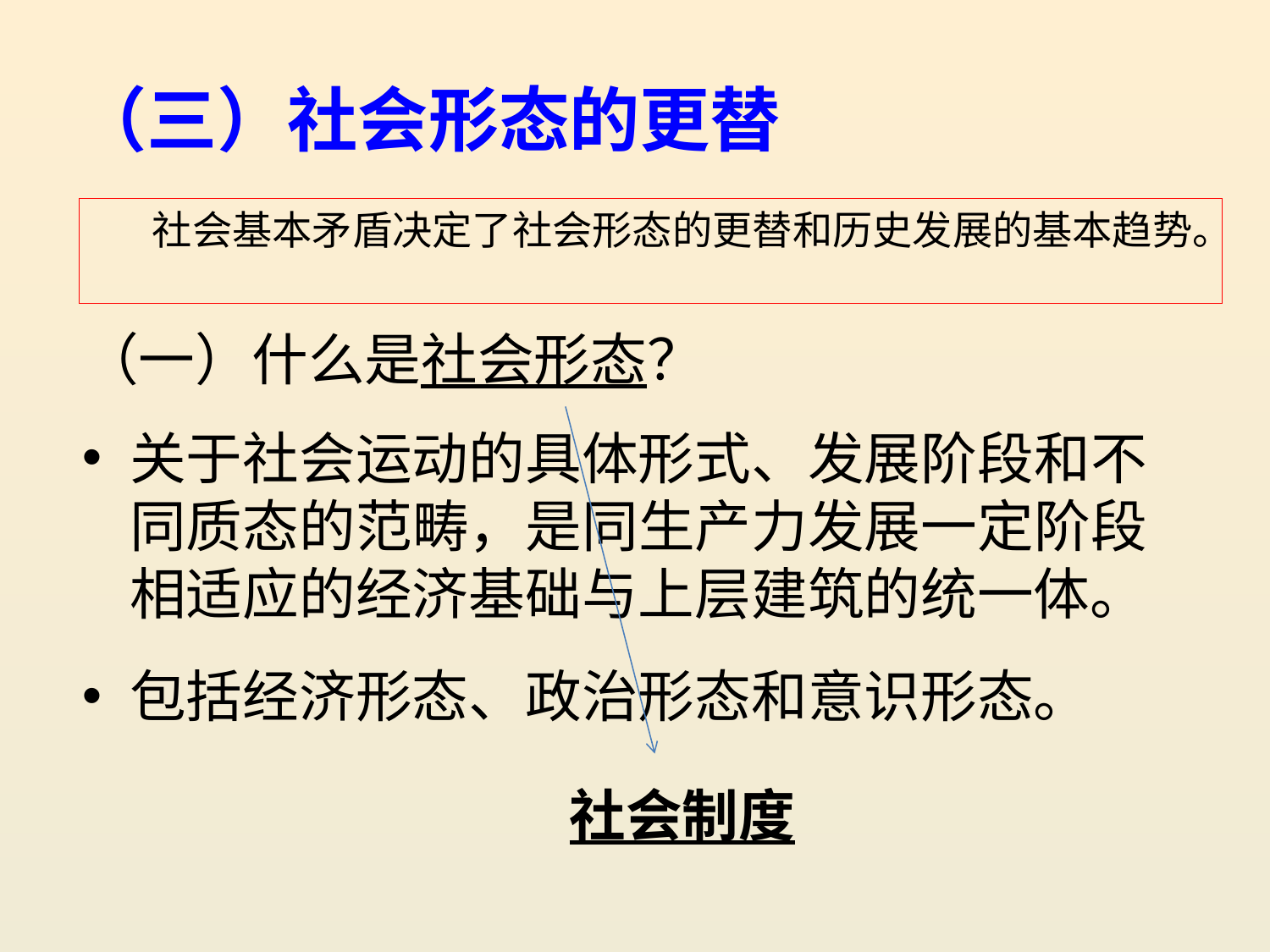

# （三）社会形态的更替
      社会基本矛盾决定了社会形态的更替和历史发展的基本趋势。
（一）什么是社会形态？
关于社会运动的具体形式、发展阶段和不同质态的范畴，是同生产力发展一定阶段相适应的经济基础与上层建筑的统一体。
包括经济形态、政治形态和意识形态。
社会制度